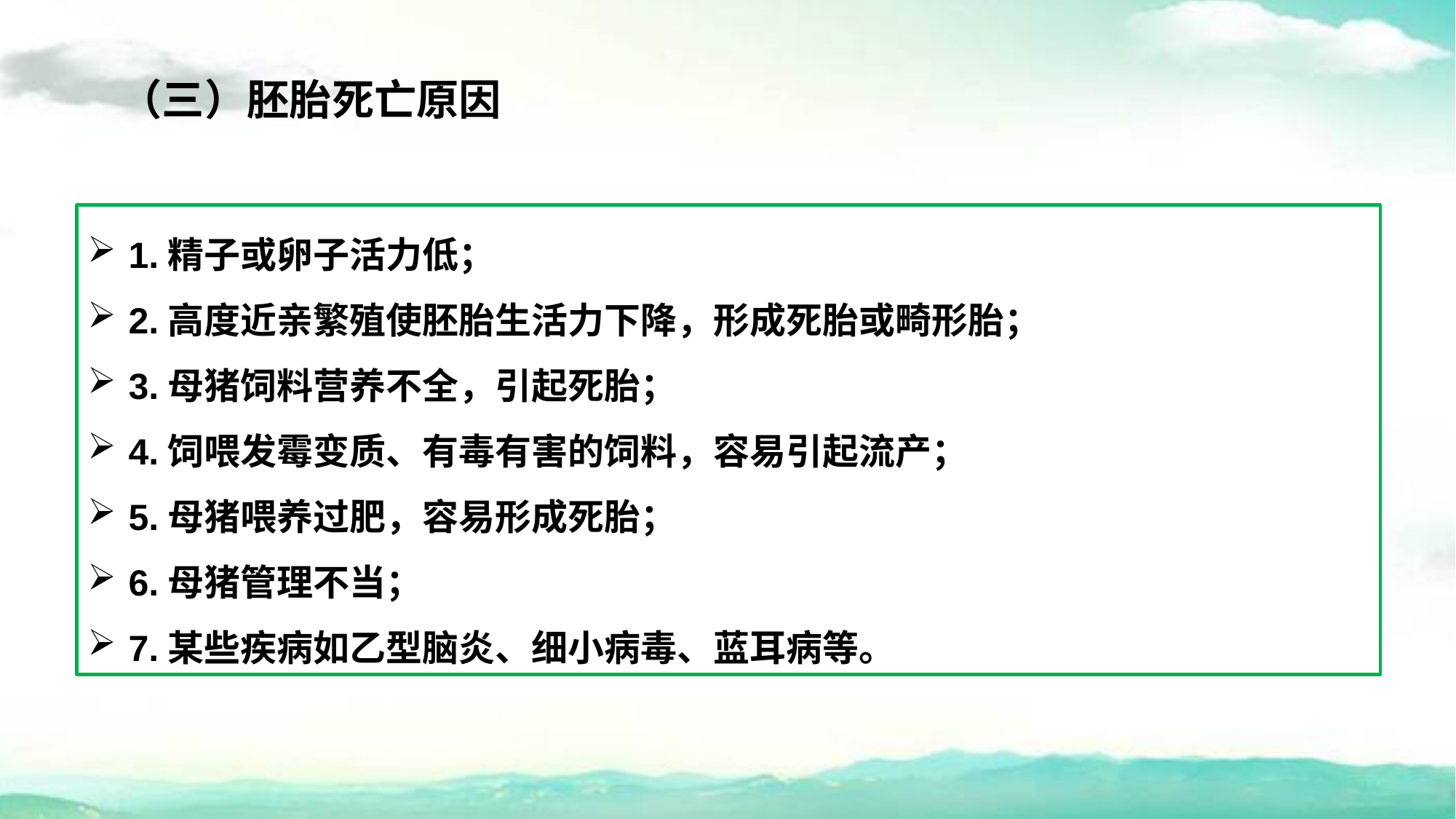

（三）胚胎死亡原因
1.精子或卵子活力低；
2.高度近亲繁殖使胚胎生活力下降，形成死胎或畸形胎；
3.母猪饲料营养不全，引起死胎；
4.饲喂发霉变质、有毒有害的饲料，容易引起流产；
5.母猪喂养过肥，容易形成死胎；
6.母猪管理不当；
7.某些疾病如乙型脑炎、细小病毒、蓝耳病等。